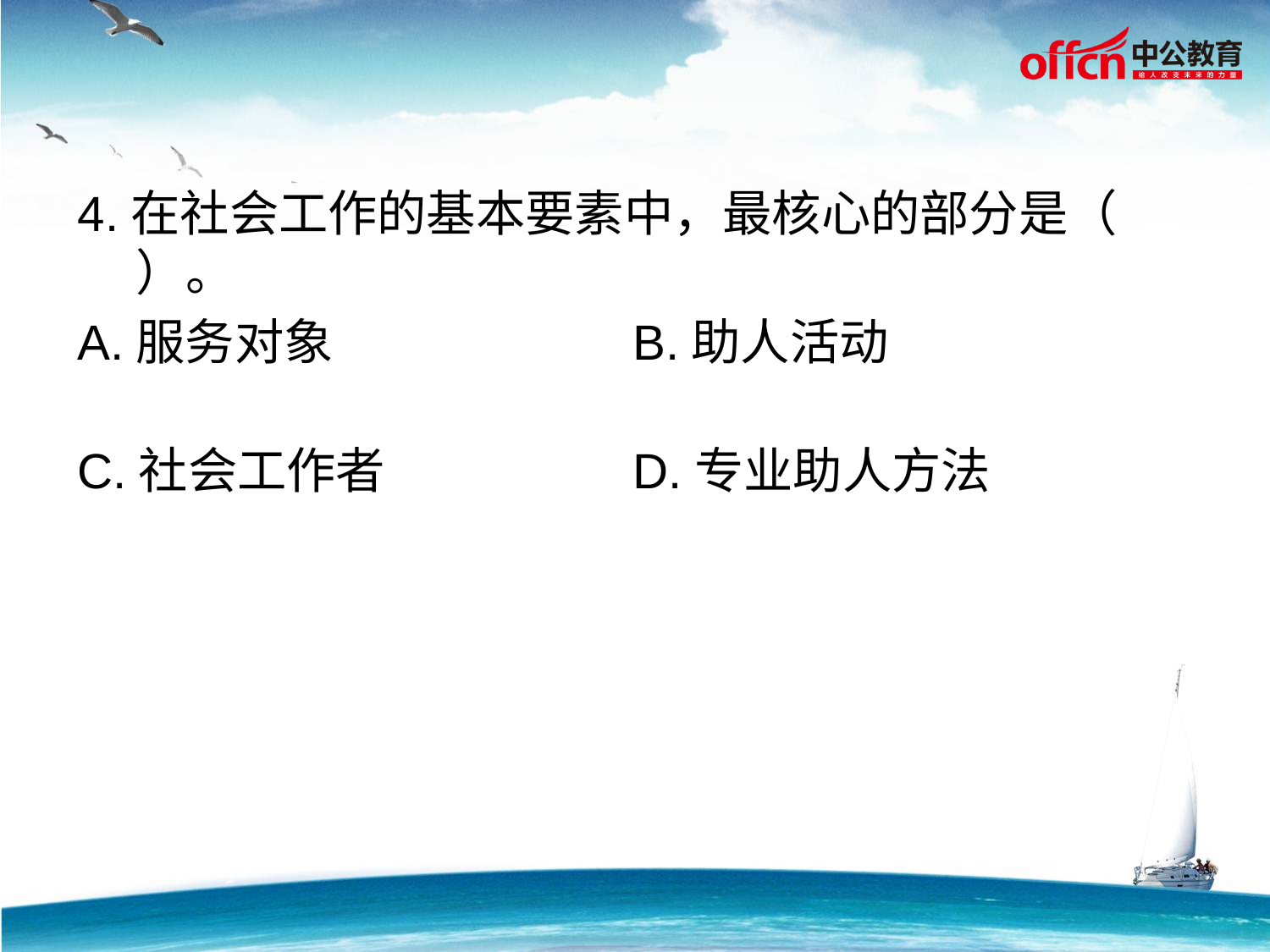

4.在社会工作的基本要素中，最核心的部分是（   ）。
A.服务对象			B.助人活动
C.社会工作者		D.专业助人方法